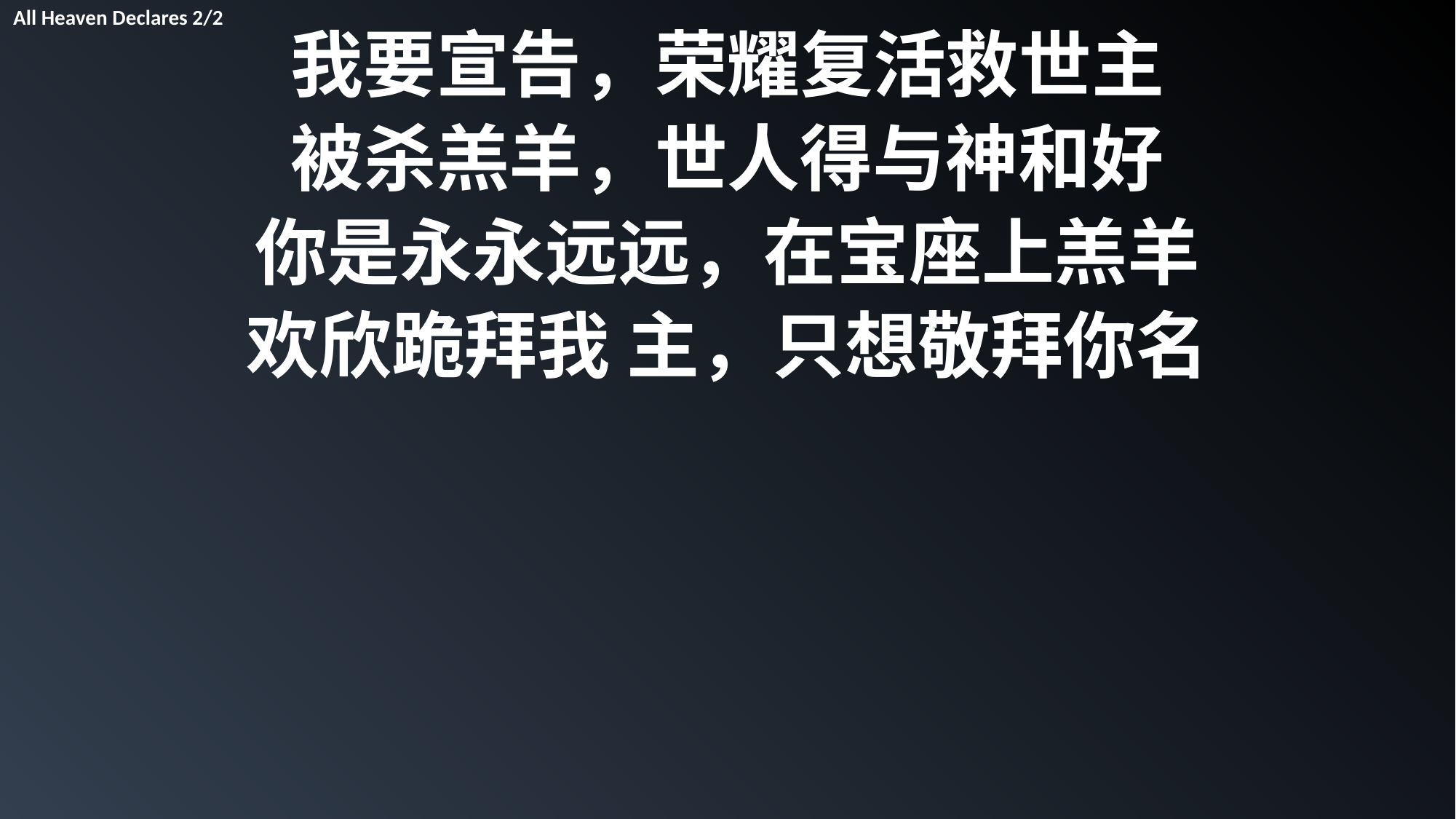

All Heaven Declares 2/2
我要宣告，荣耀复活救世主
被杀羔羊，世人得与神和好
你是永永远远，在宝座上羔羊
欢欣跪拜我 主，只想敬拜你名